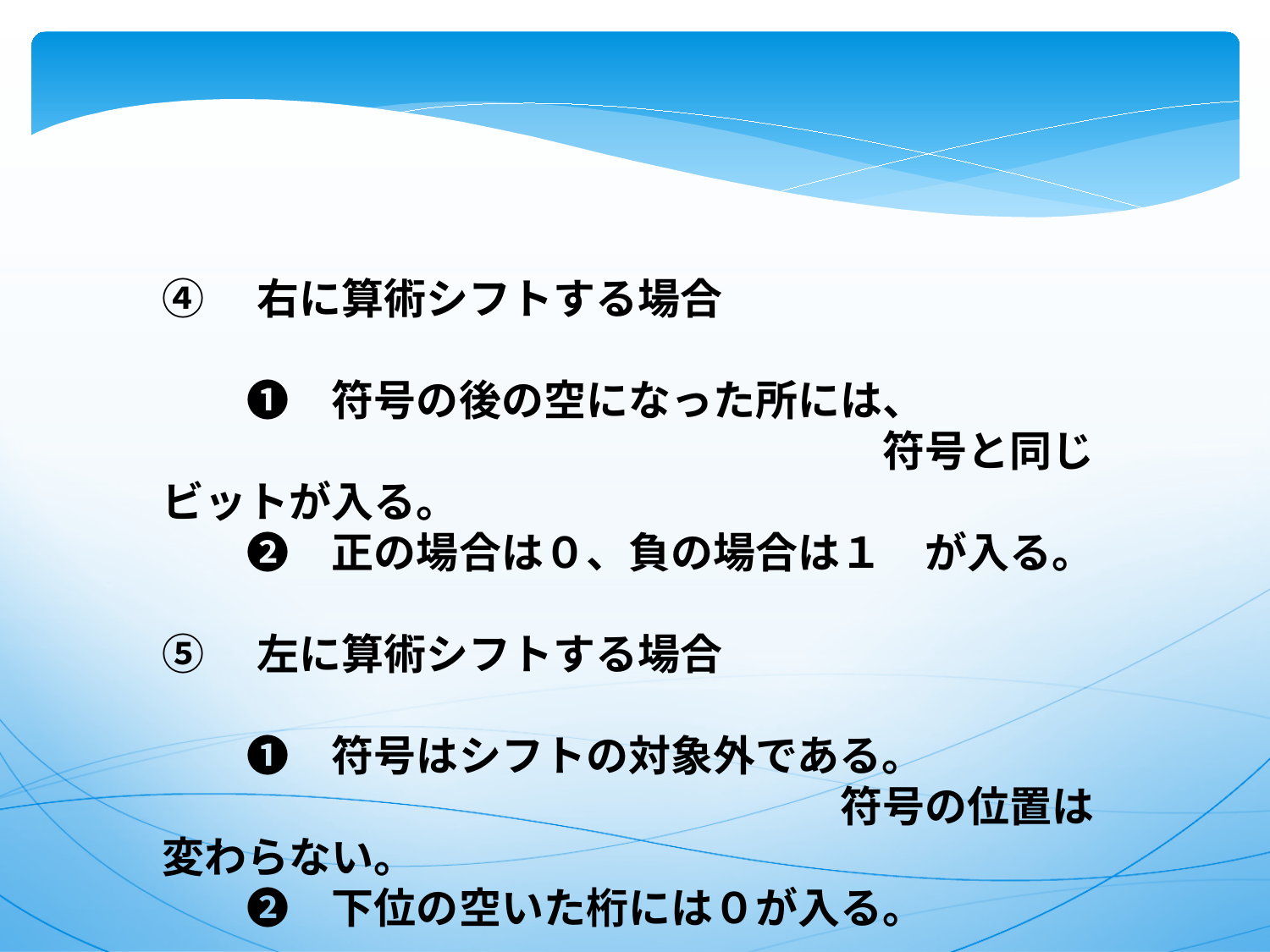

④　右に算術シフトする場合

　　❶　符号の後の空になった所には、
　　　　　　　　　　　　　　　　　符号と同じビットが入る。
　　❷　正の場合は０、負の場合は１　が入る。

⑤　左に算術シフトする場合

　　❶　符号はシフトの対象外である。
　　　　　　　　　　　　　　　　符号の位置は変わらない。
　　❷　下位の空いた桁には０が入る。